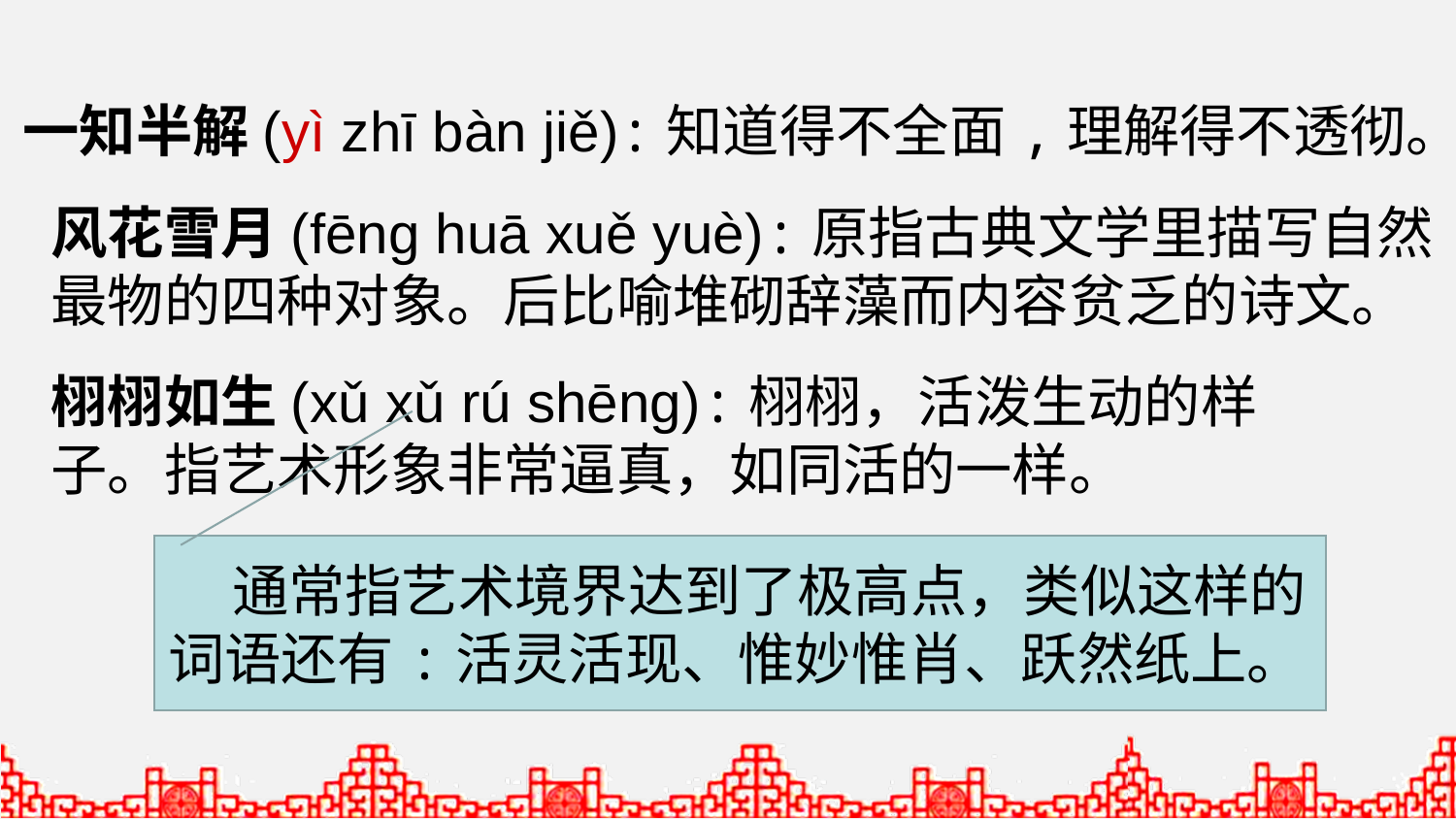

一知半解(yì zhī bàn jiě):知道得不全面,理解得不透彻。
风花雪月(fēng huā xuě yuè):原指古典文学里描写自然最物的四种对象。后比喻堆砌辞藻而内容贫乏的诗文。
栩栩如生(xǔ xǔ rú shēng):栩栩，活泼生动的样子。指艺术形象非常逼真，如同活的一样。
    通常指艺术境界达到了极高点，类似这样的词语还有:活灵活现、惟妙惟肖、跃然纸上。